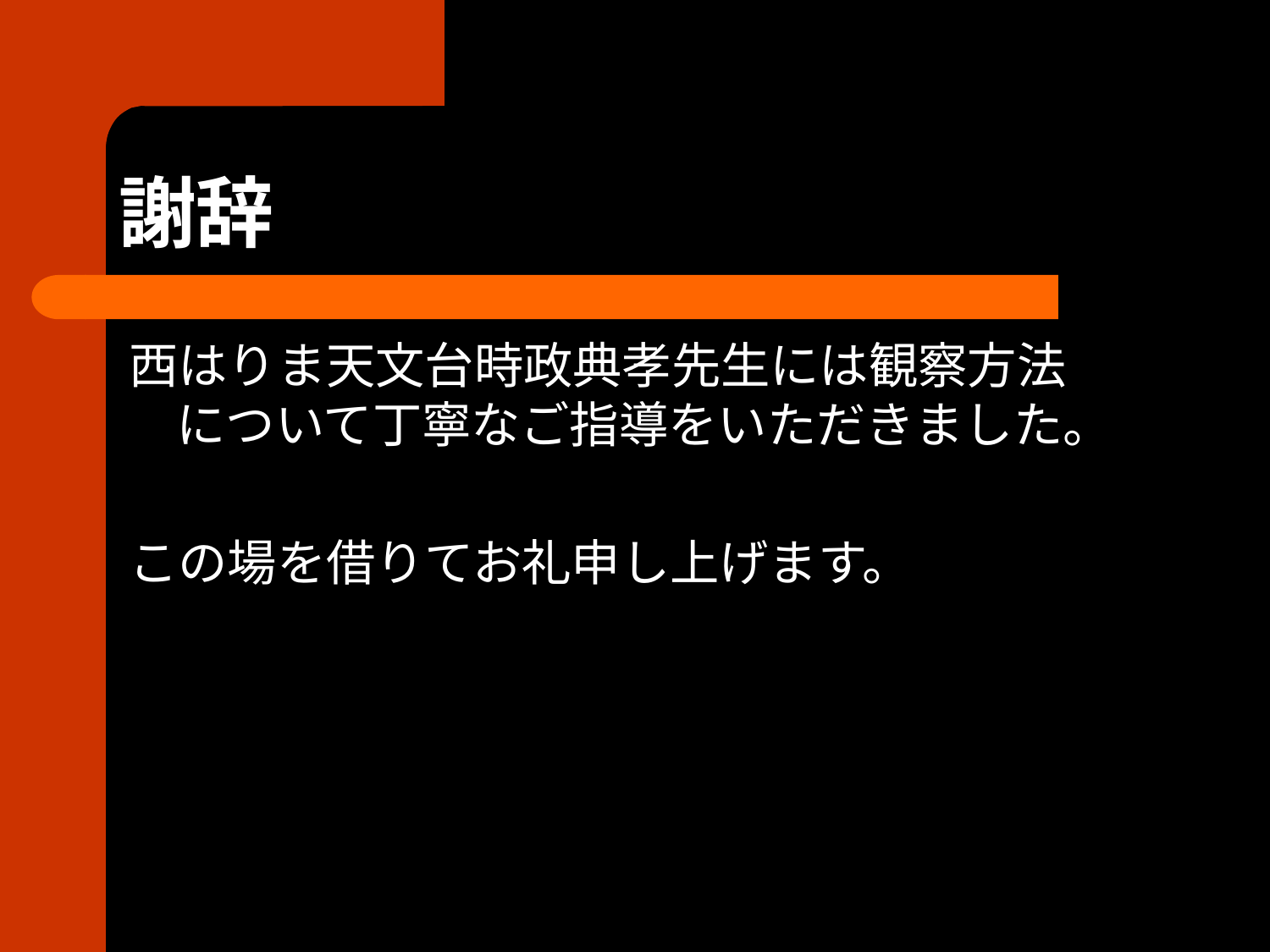

# 謝辞
西はりま天文台時政典孝先生には観察方法について丁寧なご指導をいただきました。

この場を借りてお礼申し上げます。